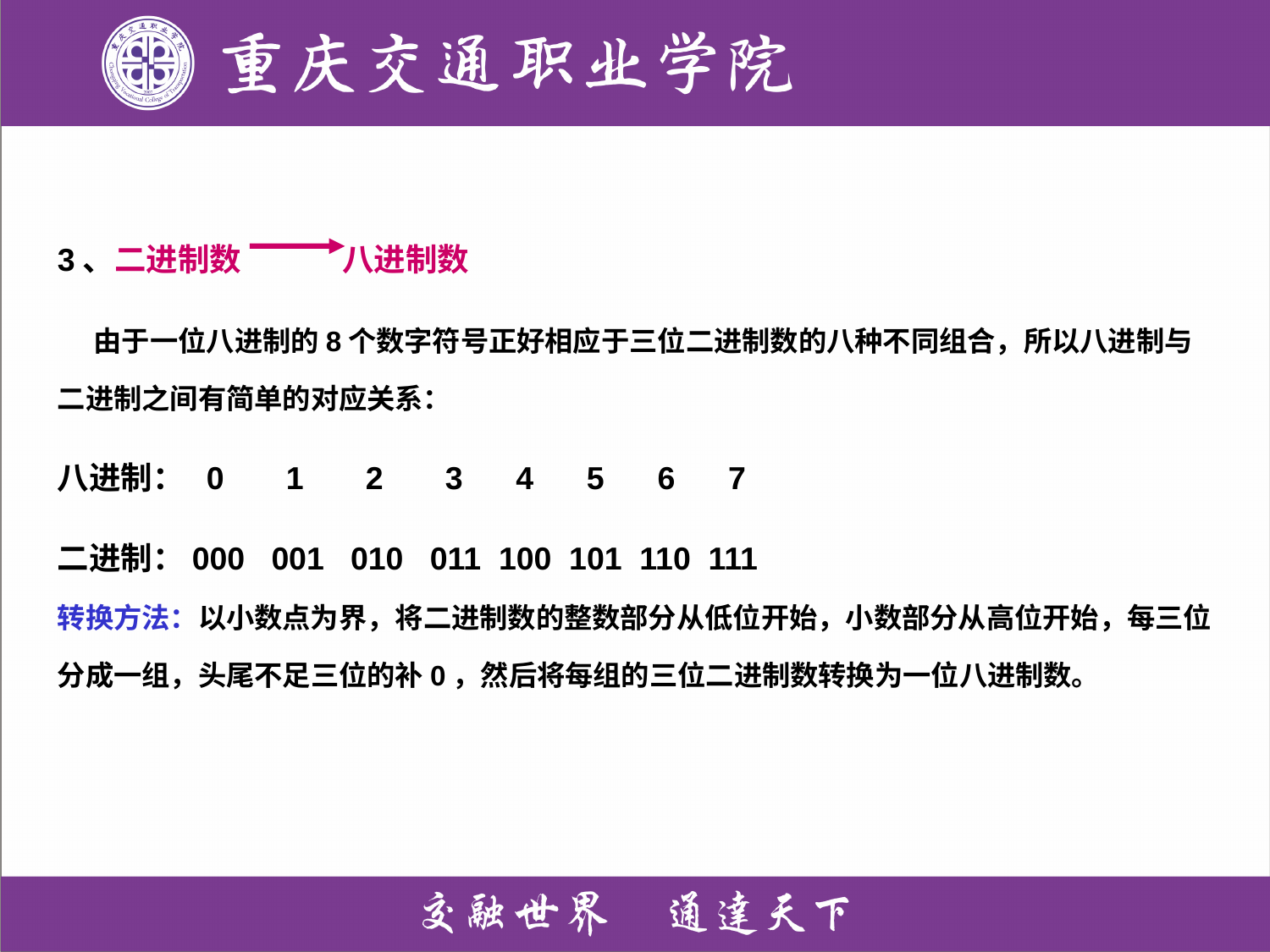

3、二进制数              八进制数
    由于一位八进制的8个数字符号正好相应于三位二进制数的八种不同组合，所以八进制与二进制之间有简单的对应关系：
八进制：  0       1       2       3      4      5      6      7
二进制：000   001   010   011  100  101  110  111
转换方法：以小数点为界，将二进制数的整数部分从低位开始，小数部分从高位开始，每三位分成一组，头尾不足三位的补0，然后将每组的三位二进制数转换为一位八进制数。